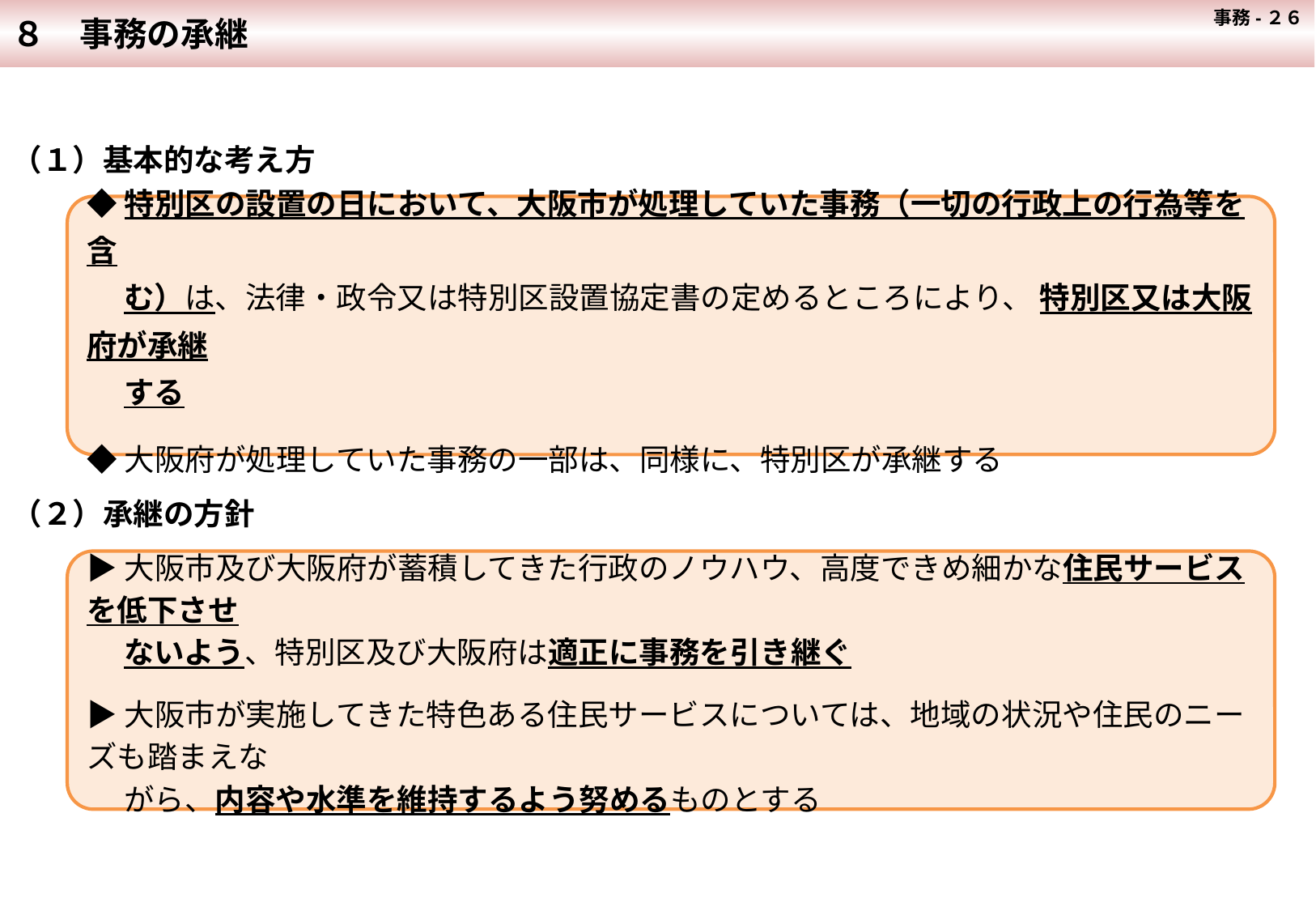

８　事務の承継
 事務-２６
（１）基本的な考え方
◆特別区の設置の日において、大阪市が処理していた事務（一切の行政上の行為等を含
　 む）は、法律・政令又は特別区設置協定書の定めるところにより、 特別区又は大阪府が承継
　 する
◆大阪府が処理していた事務の一部は、同様に、特別区が承継する
（２）承継の方針
▶大阪市及び大阪府が蓄積してきた行政のノウハウ、高度できめ細かな住民サービスを低下させ
　 ないよう、特別区及び大阪府は適正に事務を引き継ぐ
▶大阪市が実施してきた特色ある住民サービスについては、地域の状況や住民のニーズも踏まえな
　 がら、内容や水準を維持するよう努めるものとする